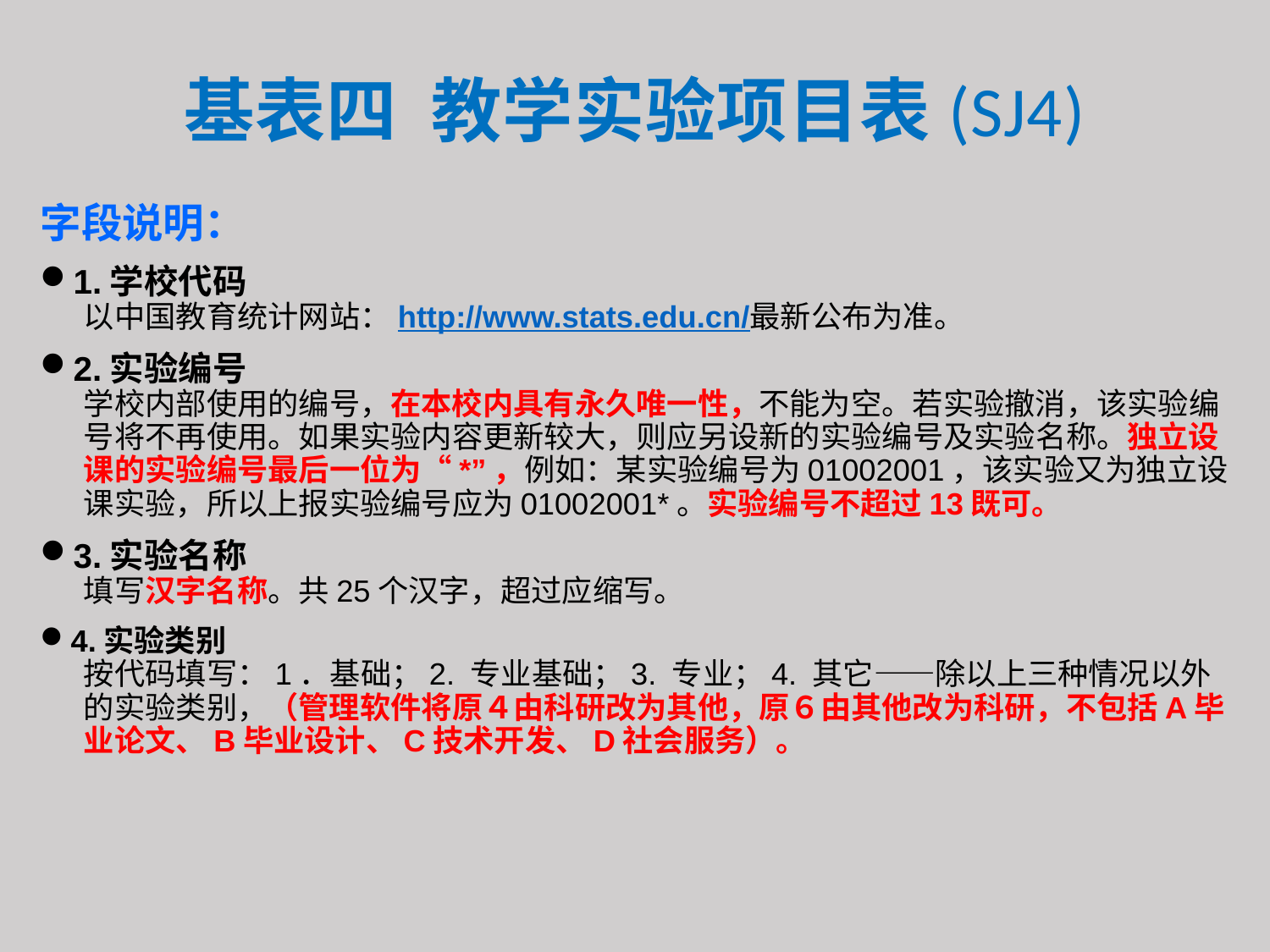

# 基表四  教学实验项目表(SJ4)
字段说明：
1.学校代码
以中国教育统计网站：http://www.stats.edu.cn/最新公布为准。
2.实验编号
学校内部使用的编号，在本校内具有永久唯一性，不能为空。若实验撤消，该实验编号将不再使用。如果实验内容更新较大，则应另设新的实验编号及实验名称。独立设课的实验编号最后一位为“*”，例如：某实验编号为01002001，该实验又为独立设课实验，所以上报实验编号应为01002001*。实验编号不超过13既可。
3.实验名称
填写汉字名称。共25个汉字，超过应缩写。
4.实验类别
按代码填写：1．基础；2. 专业基础；3. 专业；4. 其它——除以上三种情况以外的实验类别，（管理软件将原４由科研改为其他，原６由其他改为科研，不包括A毕业论文、B毕业设计、C技术开发、D社会服务）。